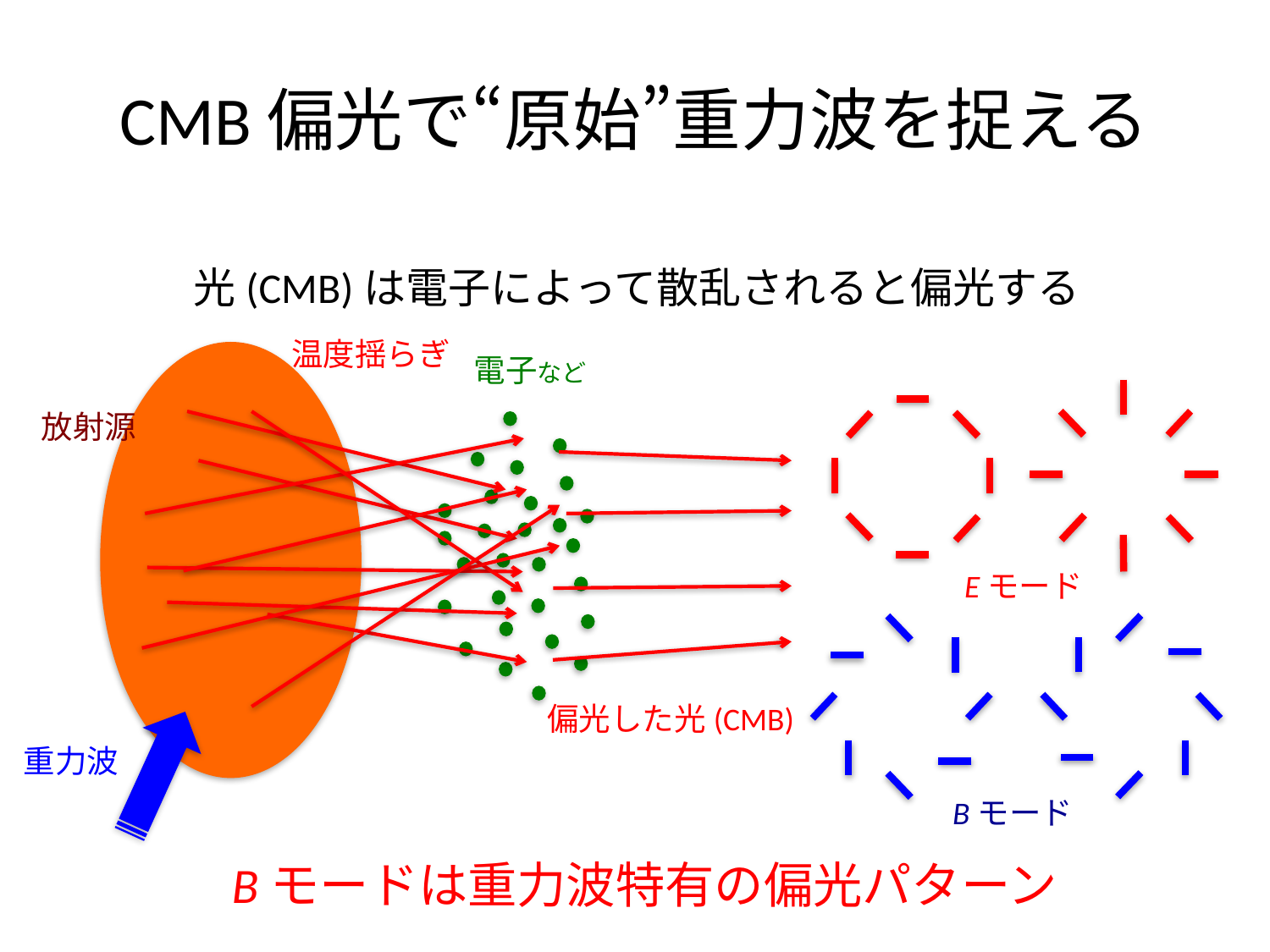

# CMB偏光で“原始”重力波を捉える
光(CMB)は電子によって散乱されると偏光する
温度揺らぎ

電子など
放射源

Eモード
偏光した光(CMB)
重力波

Bモード
Bモードは重力波特有の偏光パターン